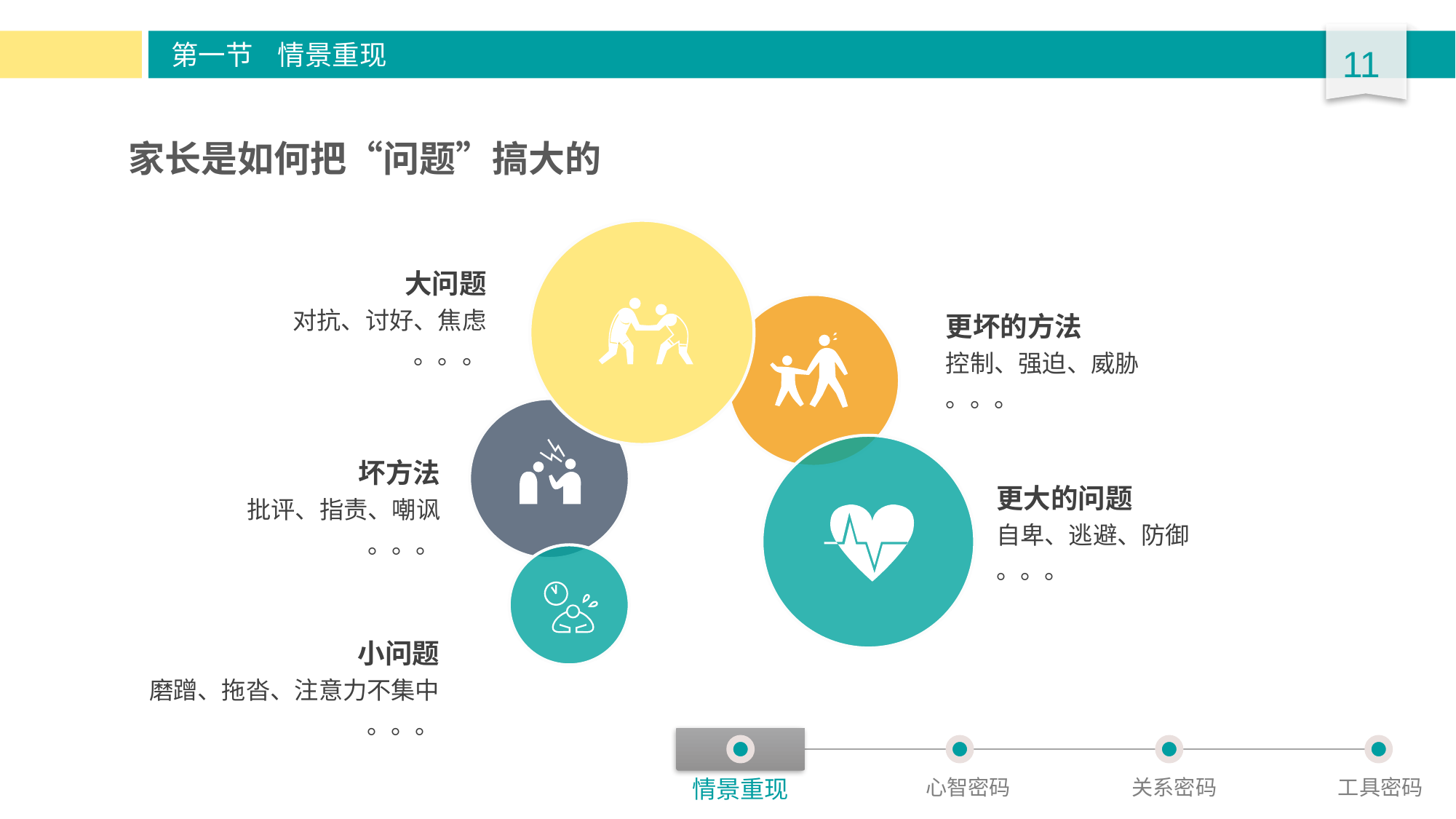

第一节    情景重现
家长是如何把“问题”搞大的

大问题
对抗、讨好、焦虑
。。。

更坏的方法
控制、强迫、威胁
。。。

坏方法
批评、指责、嘲讽
。。。

更大的问题
自卑、逃避、防御
。。。

小问题
磨蹭、拖沓、注意力不集中
。。。